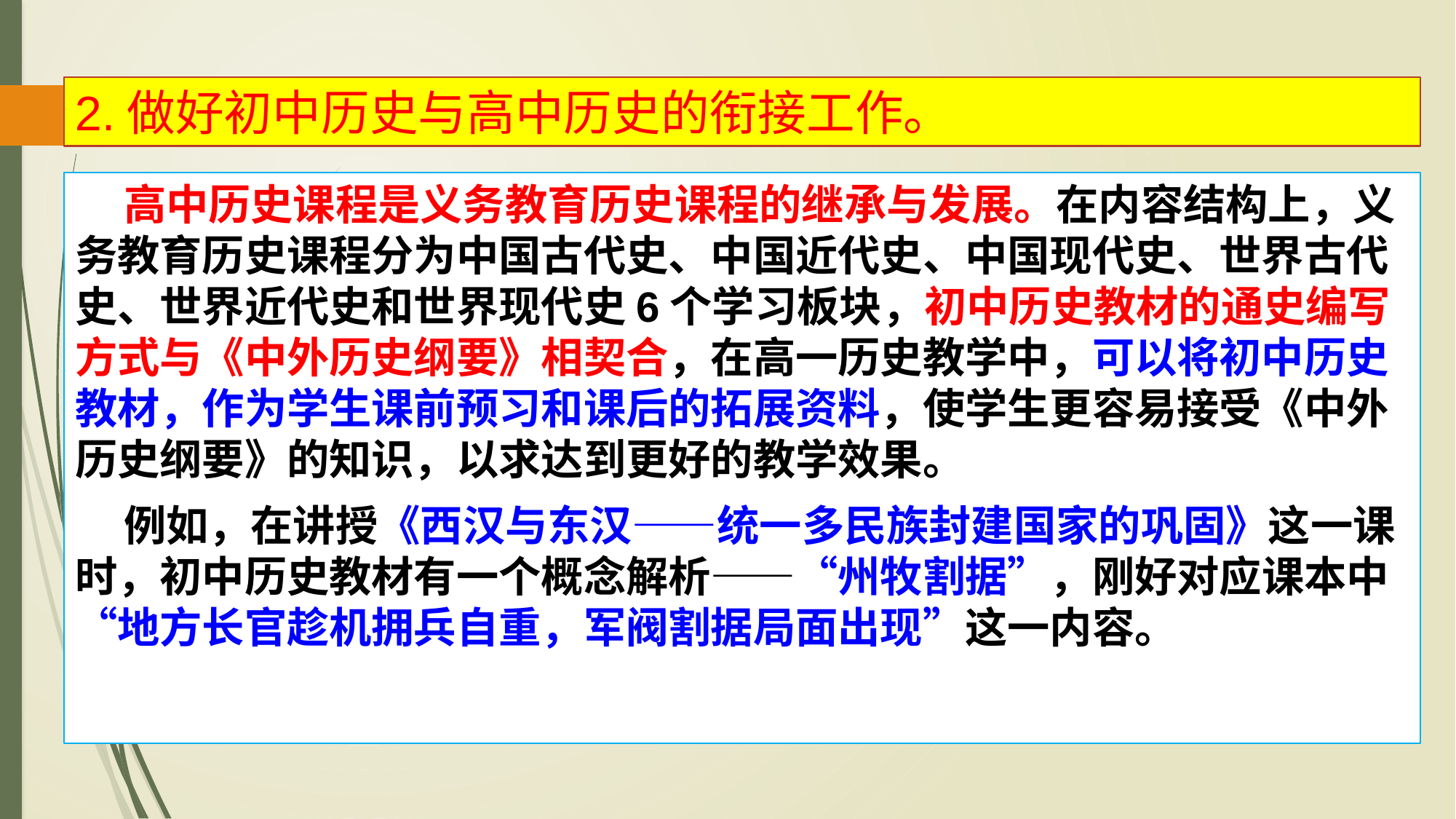

2.做好初中历史与高中历史的衔接工作。
    高中历史课程是义务教育历史课程的继承与发展。在内容结构上，义务教育历史课程分为中国古代史、中国近代史、中国现代史、世界古代史、世界近代史和世界现代史6个学习板块，初中历史教材的通史编写方式与《中外历史纲要》相契合，在高一历史教学中，可以将初中历史教材，作为学生课前预习和课后的拓展资料，使学生更容易接受《中外历史纲要》的知识，以求达到更好的教学效果。
    例如，在讲授《西汉与东汉——统一多民族封建国家的巩固》这一课时，初中历史教材有一个概念解析——“州牧割据”，刚好对应课本中“地方长官趁机拥兵自重，军阀割据局面出现”这一内容。